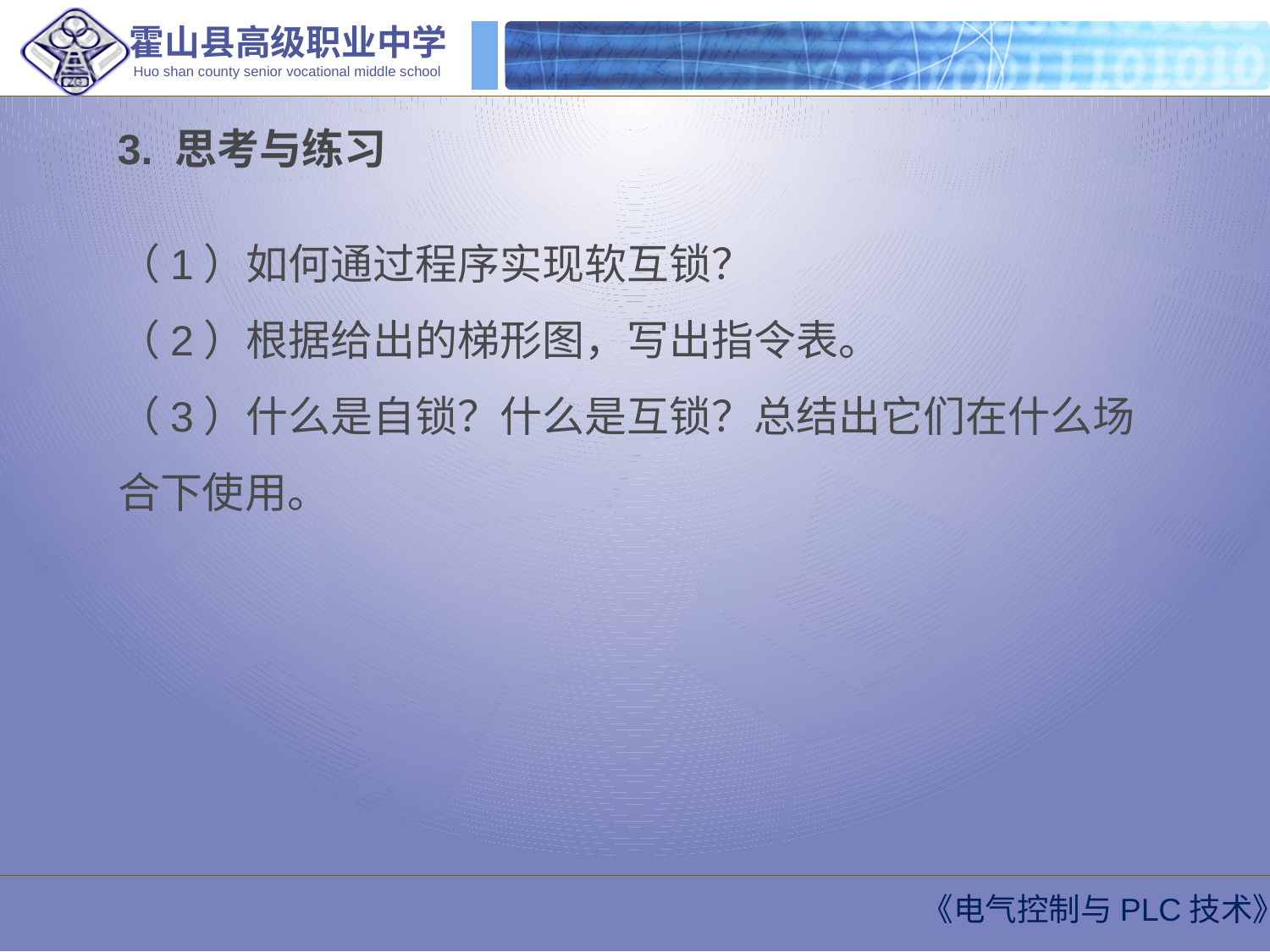

3. 思考与练习
（1）如何通过程序实现软互锁？
（2）根据给出的梯形图，写出指令表。
（3）什么是自锁？什么是互锁？总结出它们在什么场合下使用。